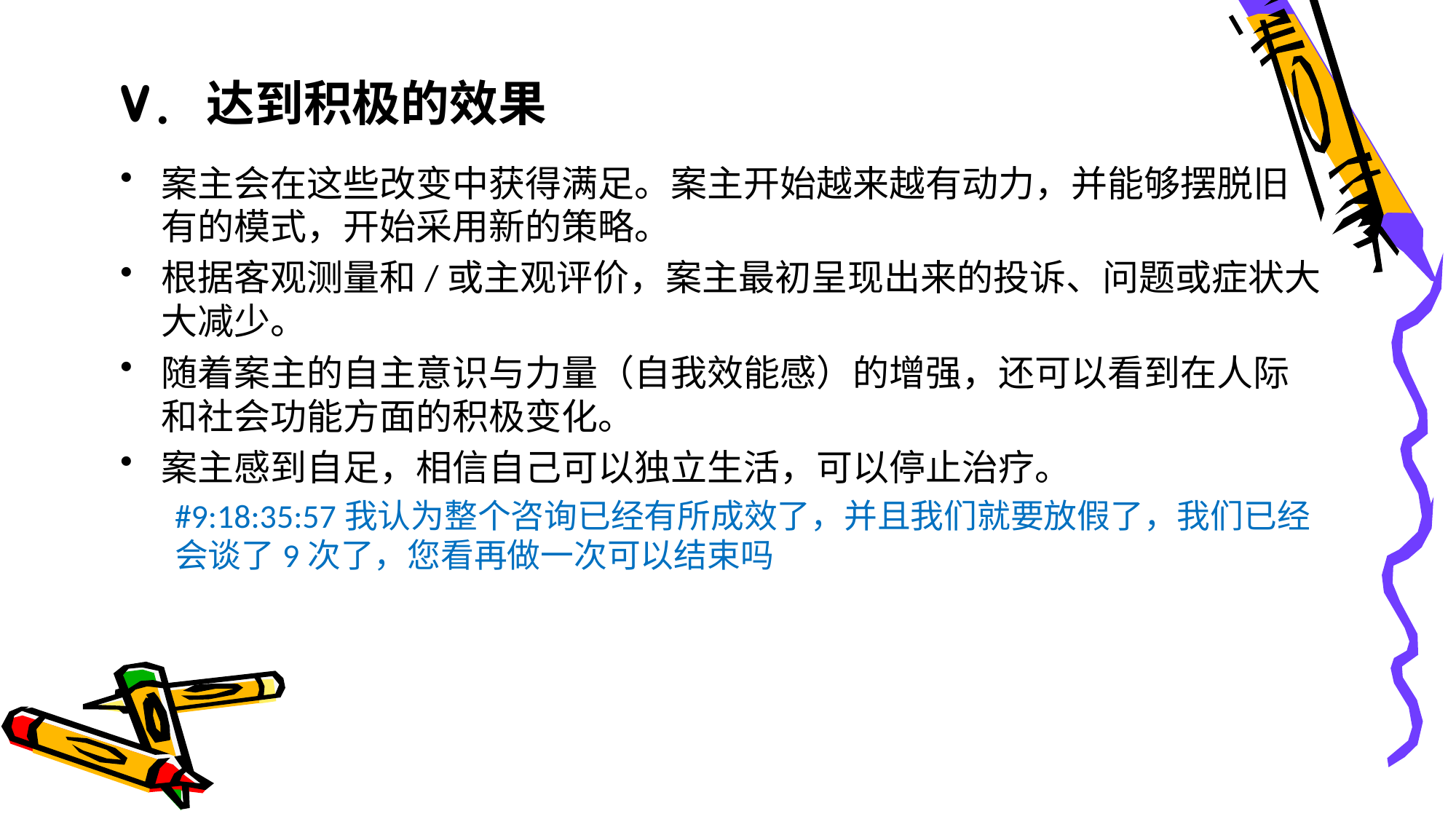

# V. 达到积极的效果
案主会在这些改变中获得满足。案主开始越来越有动力，并能够摆脱旧有的模式，开始采用新的策略。
根据客观测量和/或主观评价，案主最初呈现出来的投诉、问题或症状大大减少。
随着案主的自主意识与力量（自我效能感）的增强，还可以看到在人际和社会功能方面的积极变化。
案主感到自足，相信自己可以独立生活，可以停止治疗。
#9:18:35:57我认为整个咨询已经有所成效了，并且我们就要放假了，我们已经会谈了9次了，您看再做一次可以结束吗